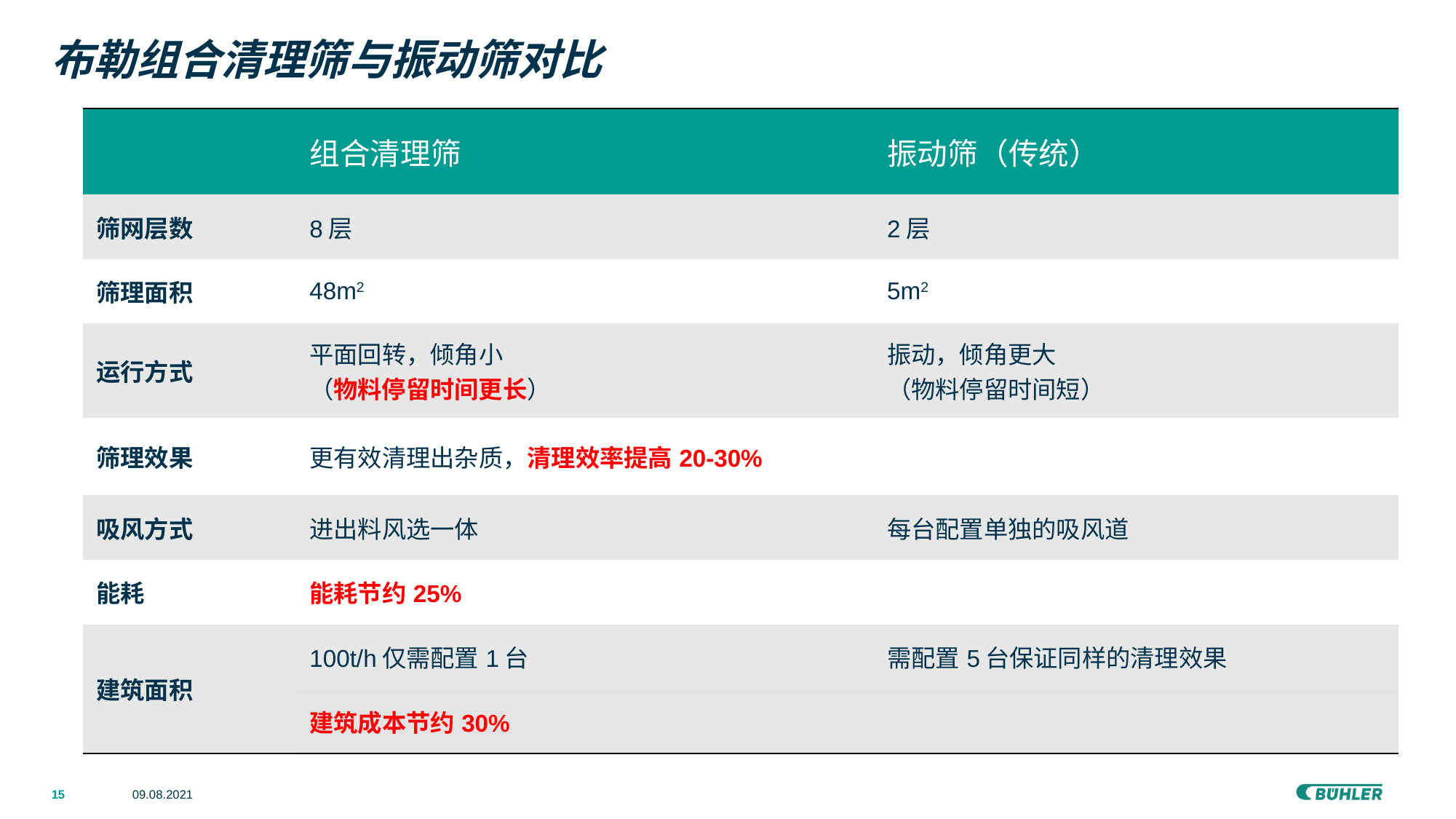

# 布勒组合清理筛与振动筛对比
|  | 组合清理筛 | 振动筛（传统） |
| --- | --- | --- |
| 筛网层数 | 8层 | 2层 |
| 筛理面积 | 48m2 | 5m2 |
| 运行方式 | 平面回转，倾角小 （物料停留时间更长） | 振动，倾角更大 （物料停留时间短） |
| 筛理效果 | 更有效清理出杂质，清理效率提高20-30% |  |
| 吸风方式 | 进出料风选一体 | 每台配置单独的吸风道 |
| 能耗 | 能耗节约25% |  |
| 建筑面积 | 100t/h仅需配置1台 | 需配置5台保证同样的清理效果 |
|  | 建筑成本节约30% |  |